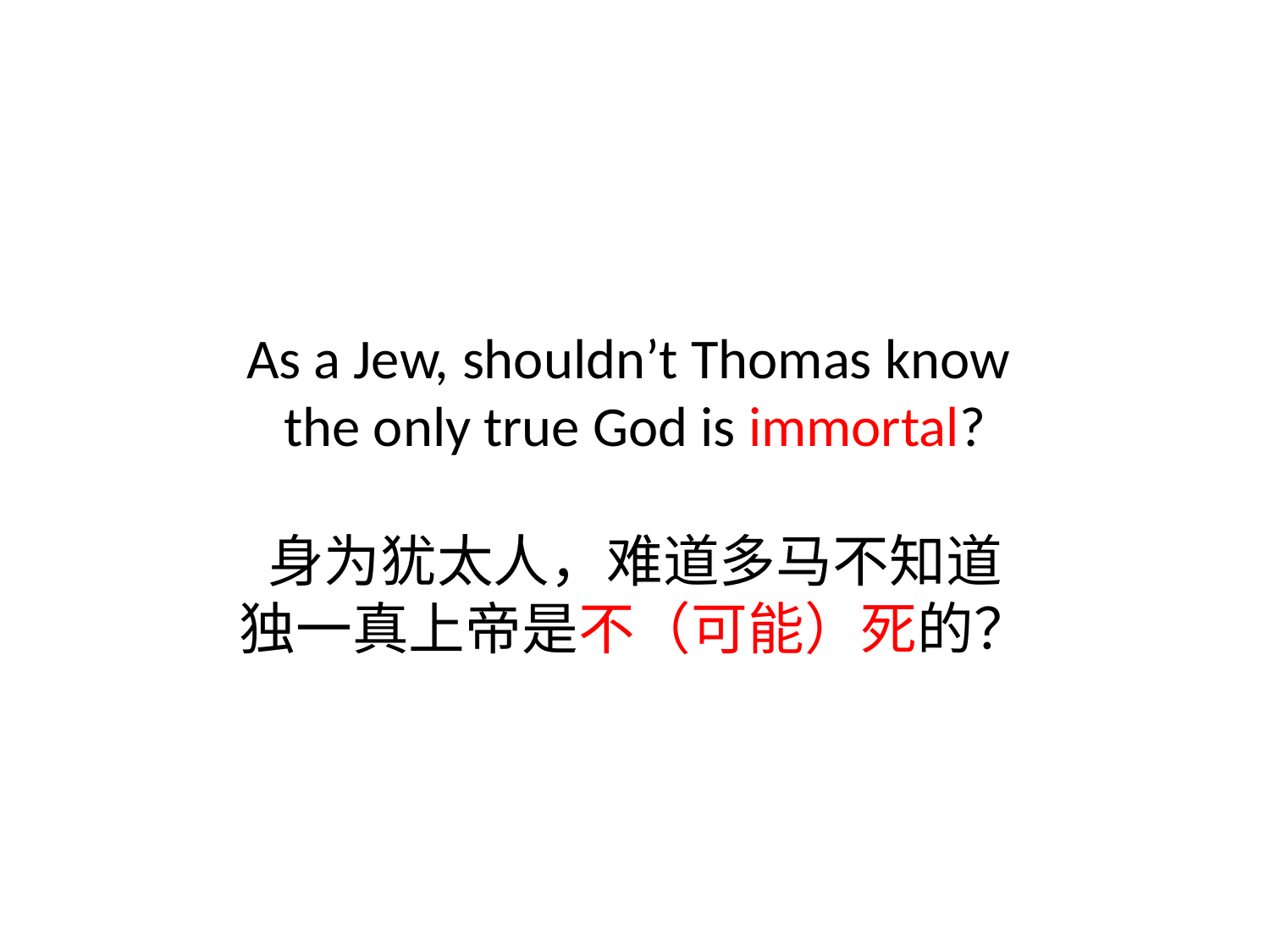

# As a Jew, shouldn’t Thomas know the only true God is immortal? 身为犹太人，难道多马不知道 独一真上帝是不（可能）死的？